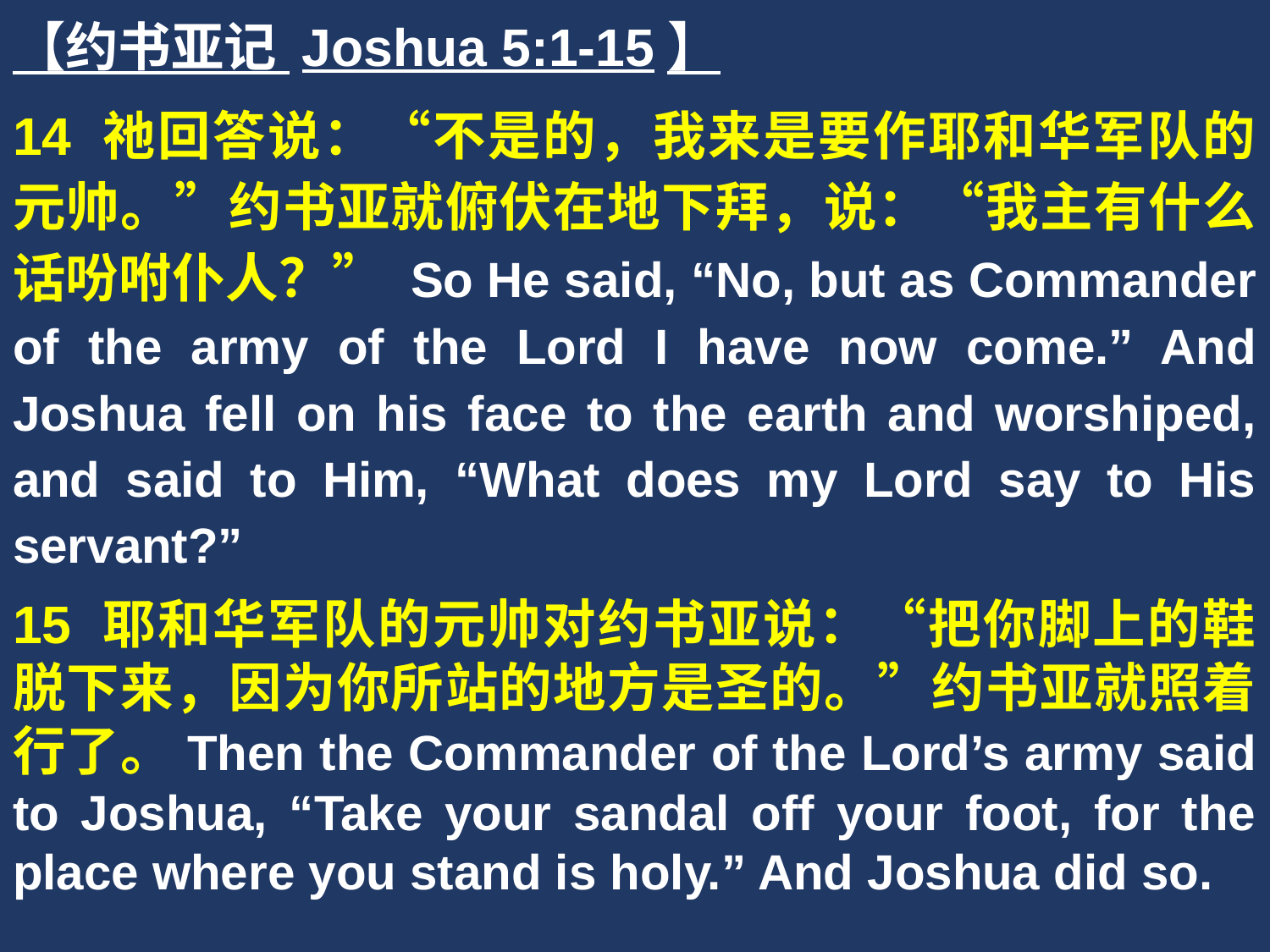

【约书亚记 Joshua 5:1-15】
14 祂回答说：“不是的，我来是要作耶和华军队的元帅。”约书亚就俯伏在地下拜，说：“我主有什么话吩咐仆人？” So He said, “No, but as Commander of the army of the Lord I have now come.” And Joshua fell on his face to the earth and worshiped, and said to Him, “What does my Lord say to His servant?”
15 耶和华军队的元帅对约书亚说：“把你脚上的鞋脱下来，因为你所站的地方是圣的。”约书亚就照着行了。Then the Commander of the Lord’s army said to Joshua, “Take your sandal off your foot, for the place where you stand is holy.” And Joshua did so.